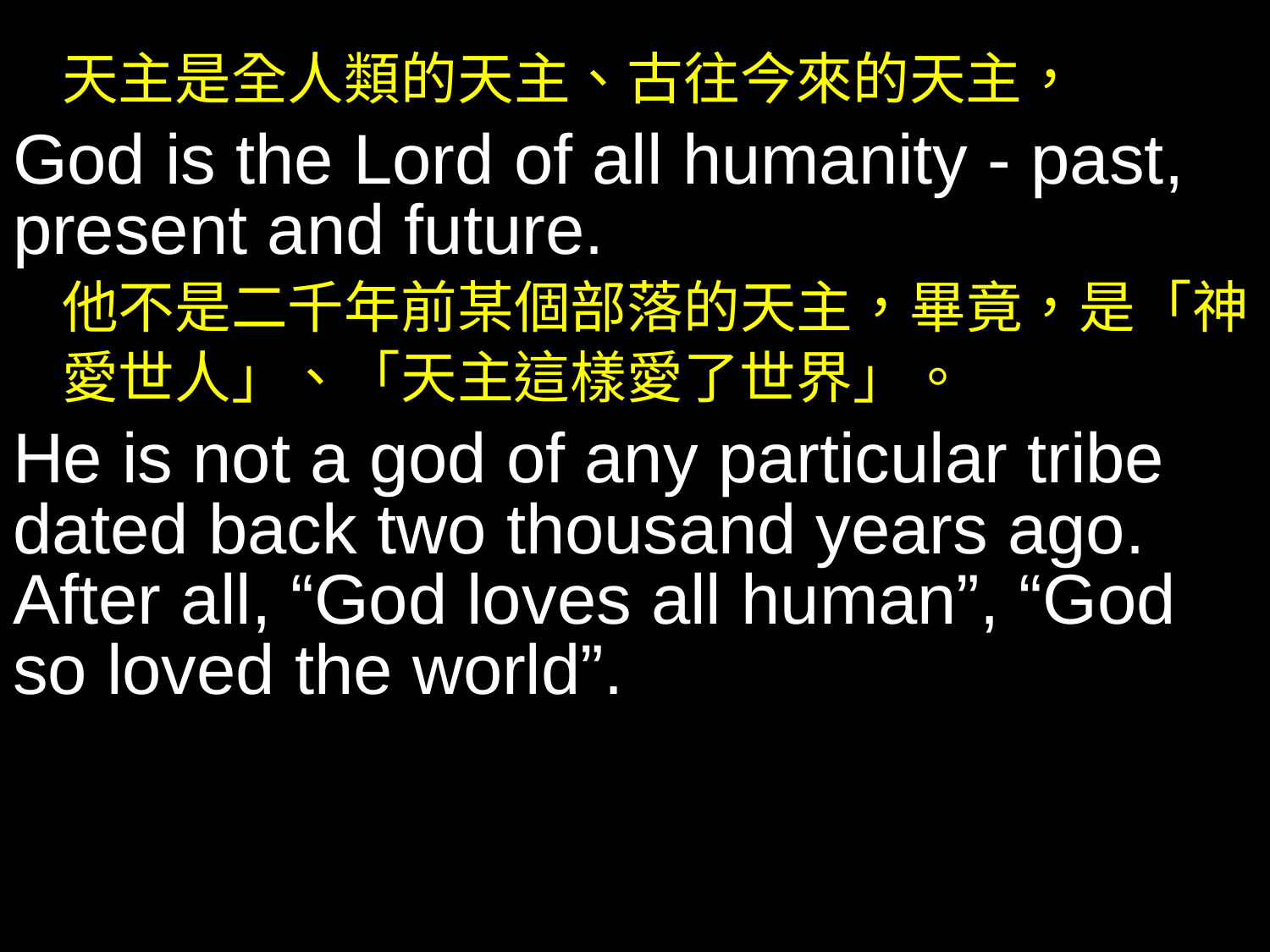

天主是全人類的天主、古往今來的天主，
God is the Lord of all humanity - past, present and future.
他不是二千年前某個部落的天主，畢竟，是「神愛世人」、「天主這樣愛了世界」。
He is not a god of any particular tribe dated back two thousand years ago. After all, “God loves all human”, “God so loved the world”.